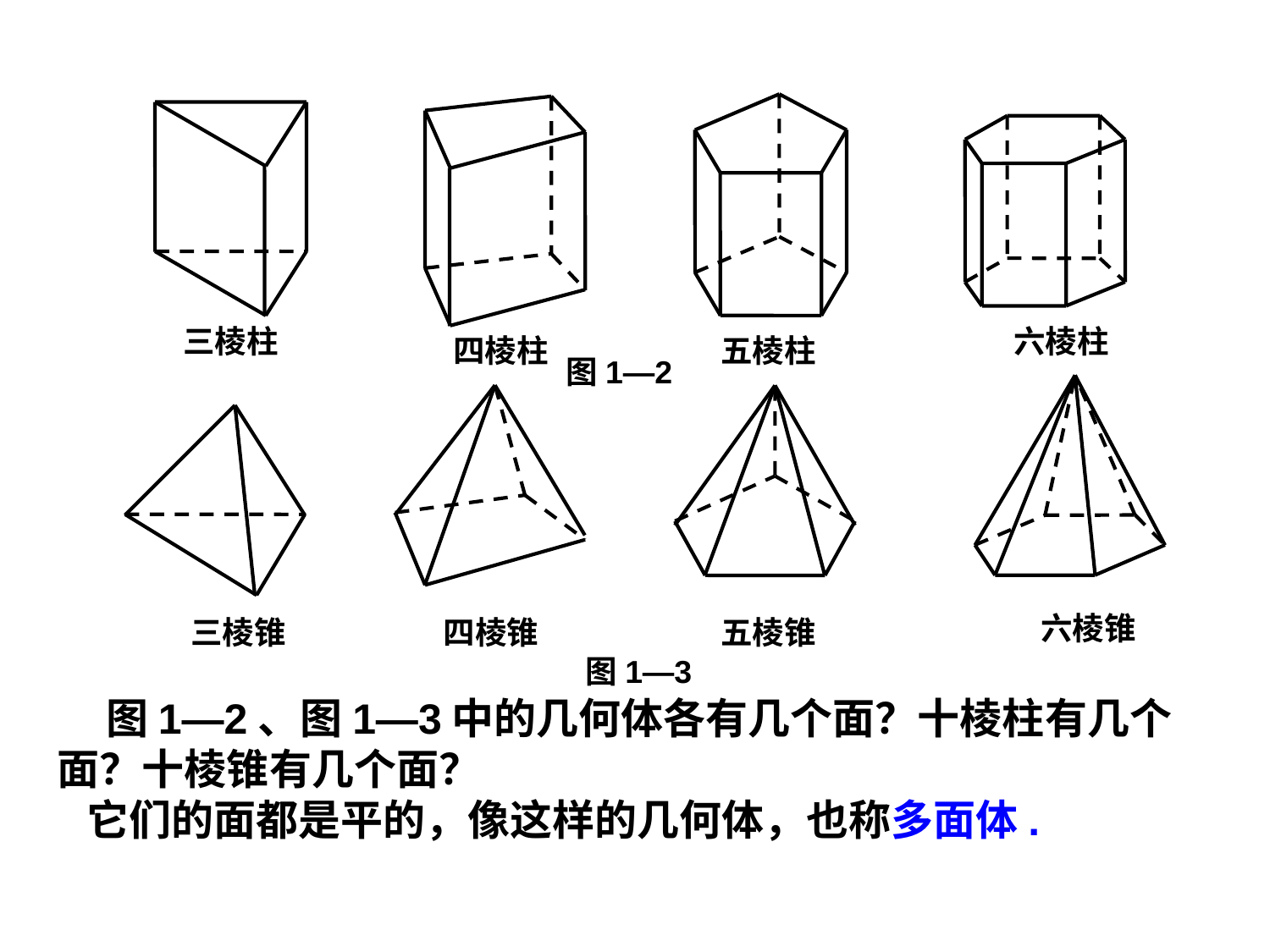

三棱柱
六棱柱
四棱柱
五棱柱
图1—2

六棱锥
三棱锥
四棱锥
五棱锥
图1—3
    图1—2、图1—3中的几何体各有几个面？十棱柱有几个面？十棱锥有几个面？
  它们的面都是平的，像这样的几何体，也称多面体.